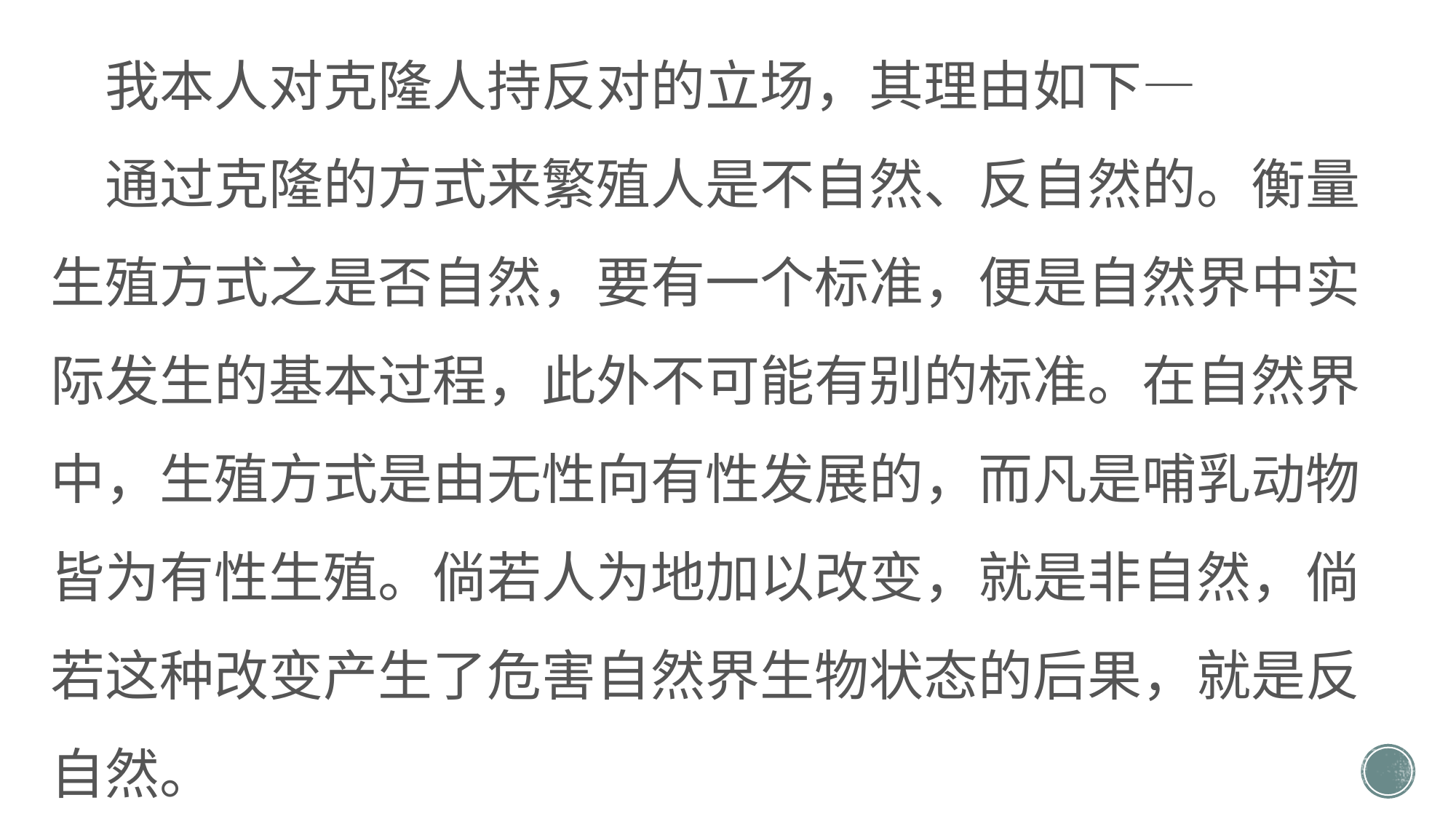

我本人对克隆人持反对的立场，其理由如下—
通过克隆的方式来繁殖人是不自然、反自然的。衡量生殖方式之是否自然，要有一个标准，便是自然界中实际发生的基本过程，此外不可能有别的标准。在自然界中，生殖方式是由无性向有性发展的，而凡是哺乳动物皆为有性生殖。倘若人为地加以改变，就是非自然，倘若这种改变产生了危害自然界生物状态的后果，就是反自然。